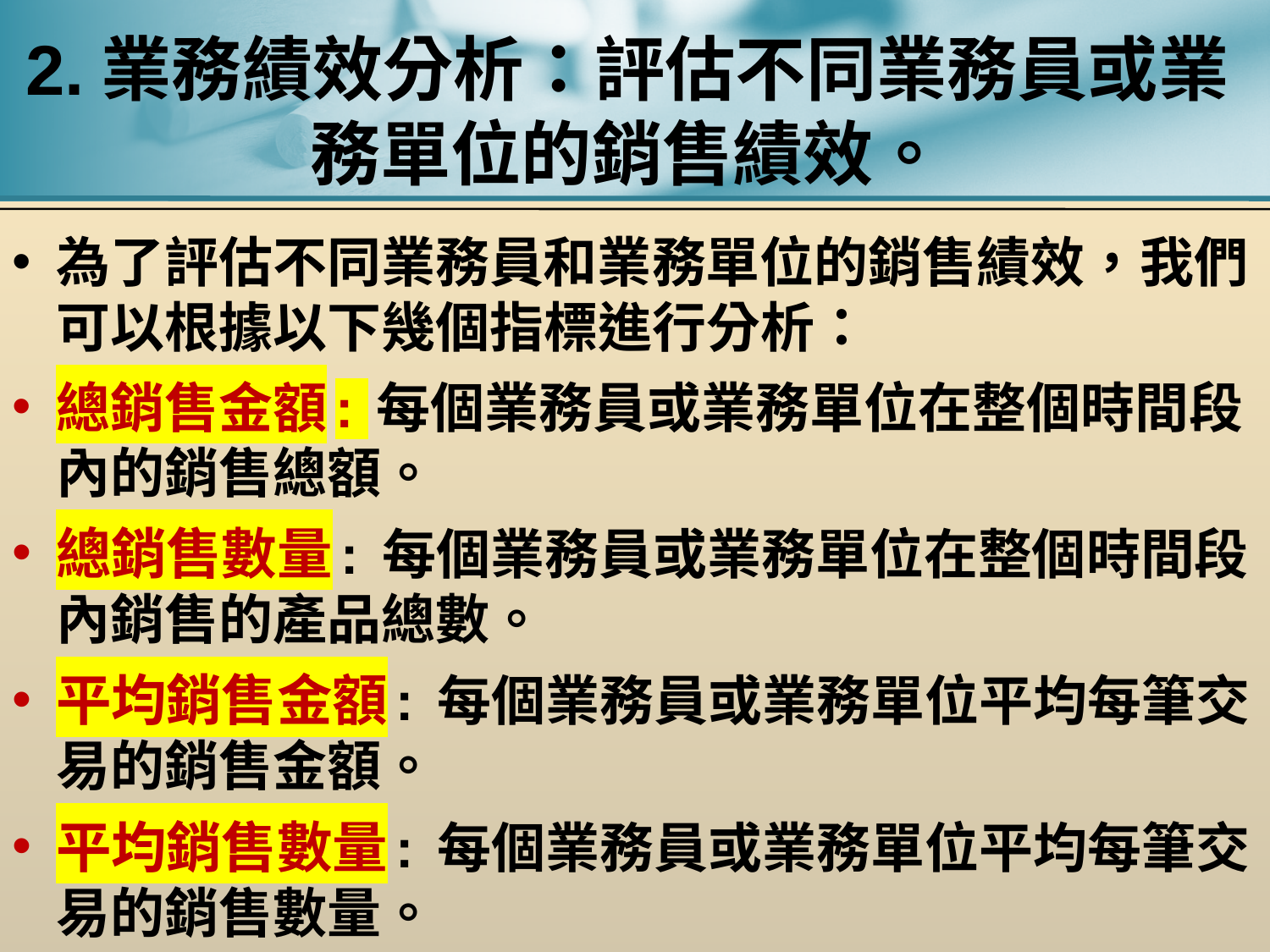

# 2.業務績效分析：評估不同業務員或業務單位的銷售績效。
為了評估不同業務員和業務單位的銷售績效，我們可以根據以下幾個指標進行分析：
總銷售金額: 每個業務員或業務單位在整個時間段內的銷售總額。
總銷售數量: 每個業務員或業務單位在整個時間段內銷售的產品總數。
平均銷售金額: 每個業務員或業務單位平均每筆交易的銷售金額。
平均銷售數量: 每個業務員或業務單位平均每筆交易的銷售數量。